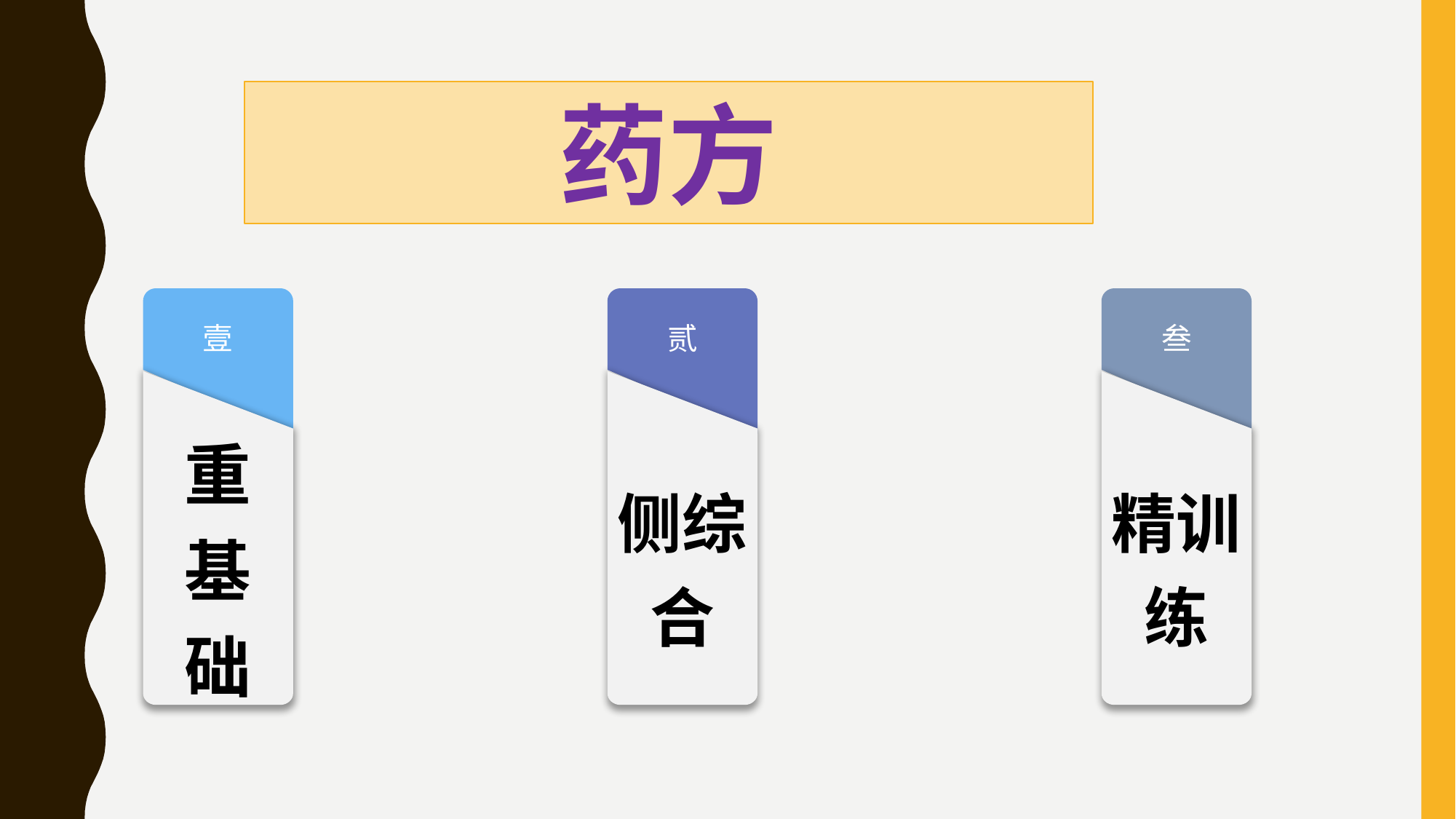

药方
壹
重基础
贰
侧综合
叁
精训练